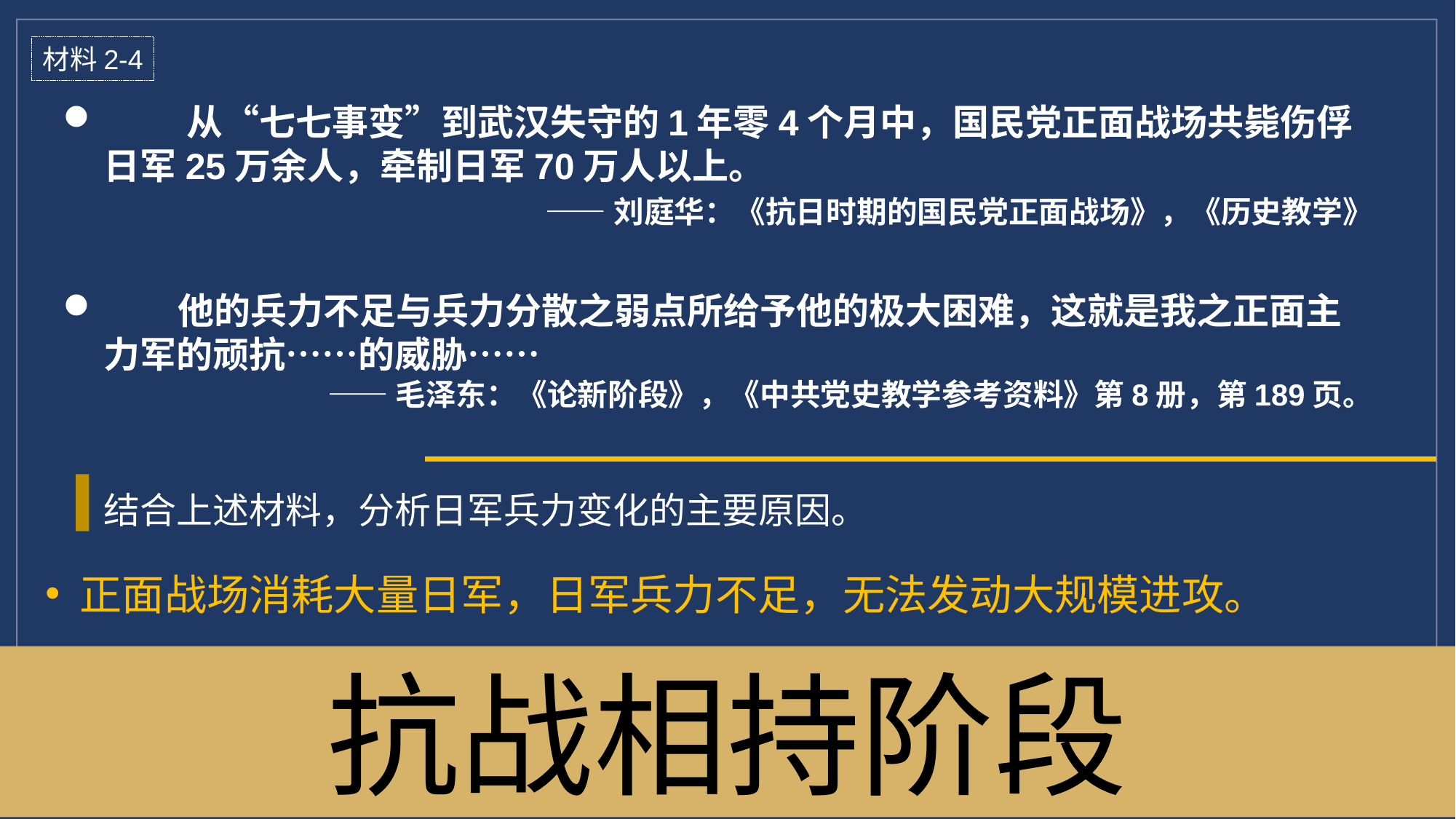

材料2-4
         从“七七事变”到武汉失守的1年零4个月中，国民党正面战场共毙伤俘日军25万余人，牵制日军70万人以上。
 ——刘庭华：《抗日时期的国民党正面战场》，《历史教学》
        他的兵力不足与兵力分散之弱点所给予他的极大困难，这就是我之正面主力军的顽抗……的威胁……
——毛泽东：《论新阶段》，《中共党史教学参考资料》第8册，第189页。

结合上述材料，分析日军兵力变化的主要原因。
正面战场消耗大量日军，日军兵力不足，无法发动大规模进攻。
抗战相持阶段